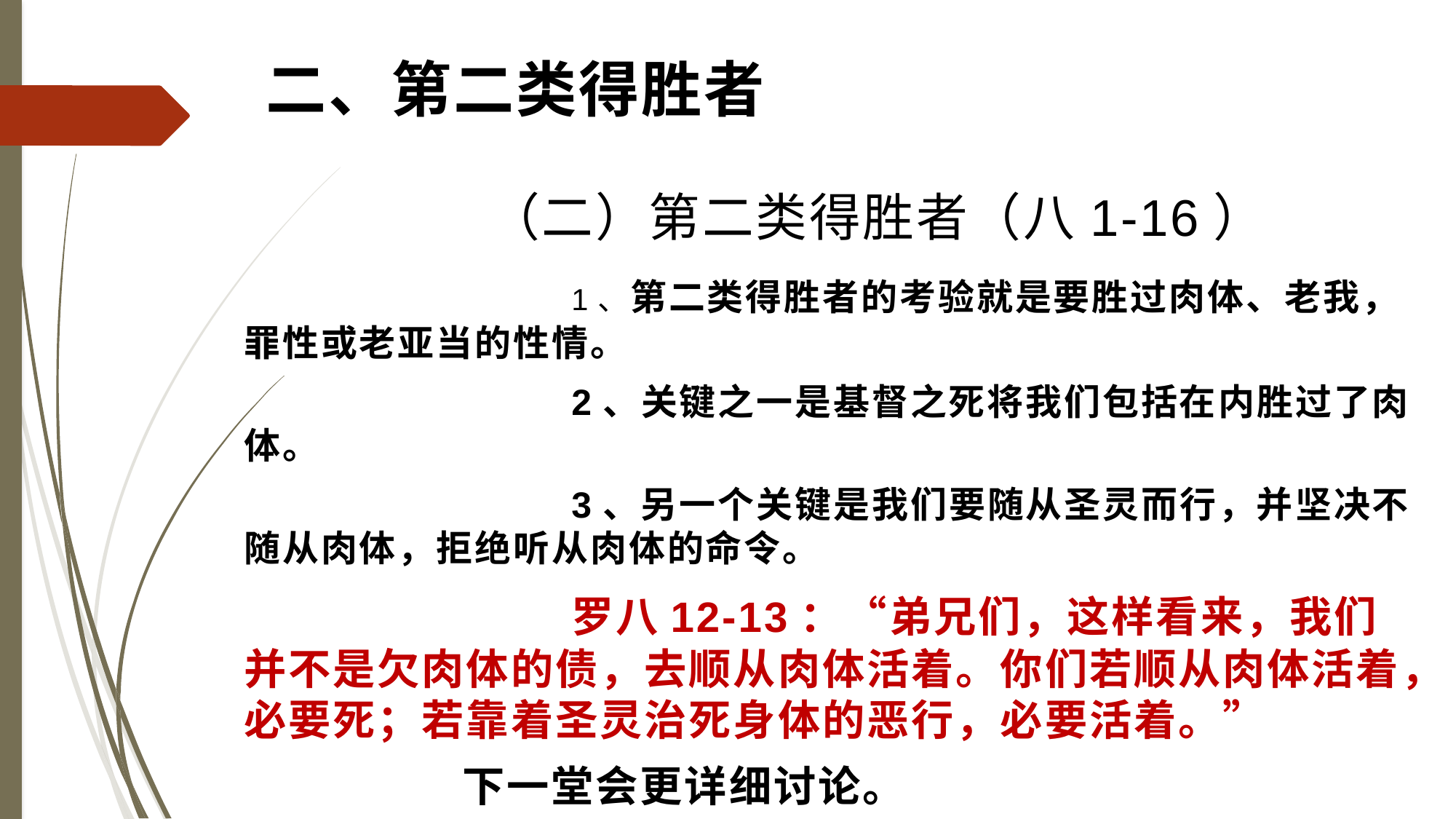

# 二、第二类得胜者
		 （二）第二类得胜者（八1-16）
			1、第二类得胜者的考验就是要胜过肉体、老我，罪性或老亚当的性情。
			2、关键之一是基督之死将我们包括在内胜过了肉体。
			3、另一个关键是我们要随从圣灵而行，并坚决不随从肉体，拒绝听从肉体的命令。
			罗八12-13：“弟兄们，这样看来，我们并不是欠肉体的债，去顺从肉体活着。你们若顺从肉体活着，必要死；若靠着圣灵治死身体的恶行，必要活着。”
		下一堂会更详细讨论。